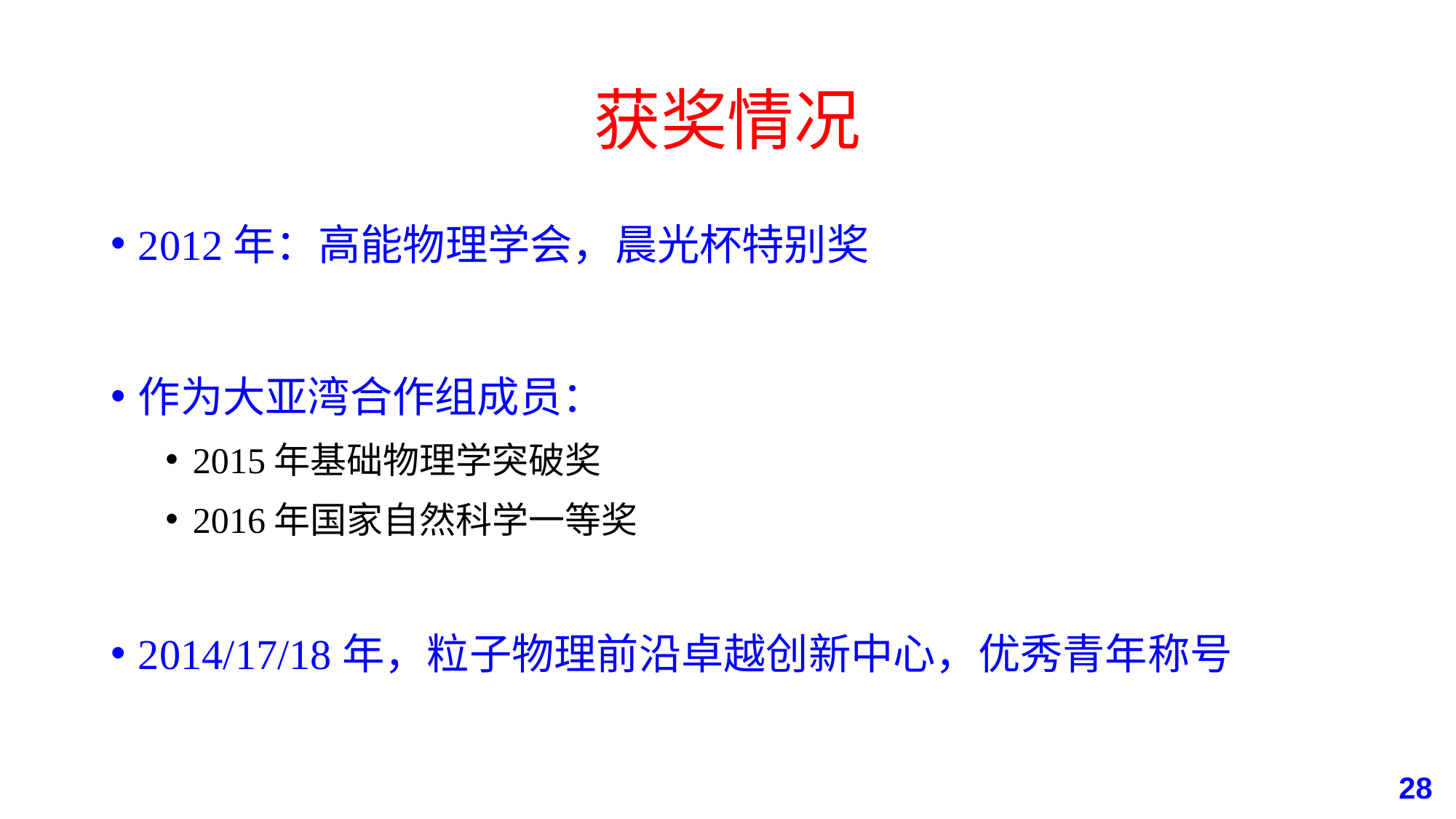

# 获奖情况
2012年：高能物理学会，晨光杯特别奖

作为大亚湾合作组成员：
2015年基础物理学突破奖
2016年国家自然科学一等奖

2014/17/18年，粒子物理前沿卓越创新中心，优秀青年称号
28